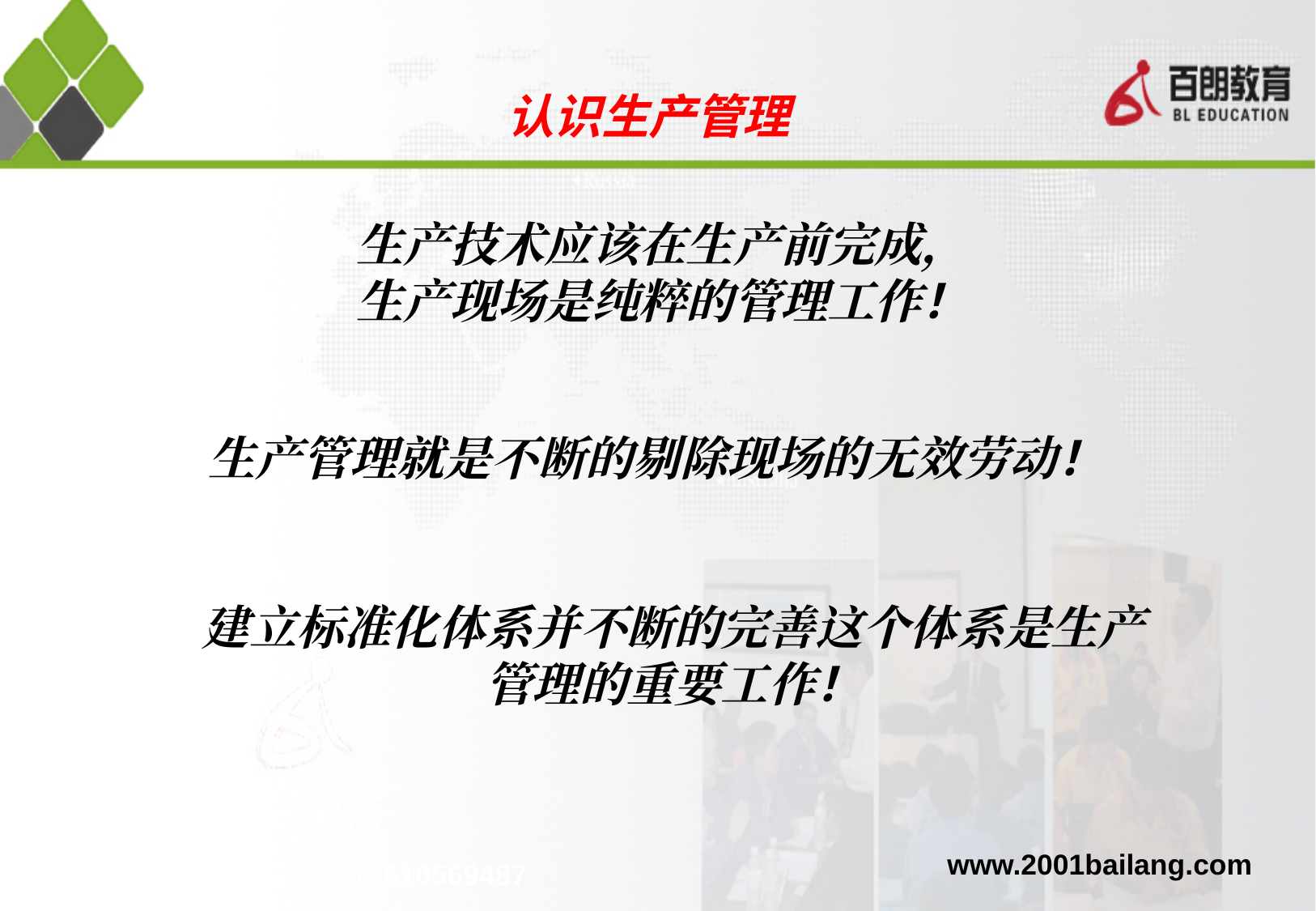

认识生产管理
生产技术应该在生产前完成，
生产现场是纯粹的管理工作！
生产管理就是不断的剔除现场的无效劳动！
建立标准化体系并不断的完善这个体系是生产管理的重要工作！